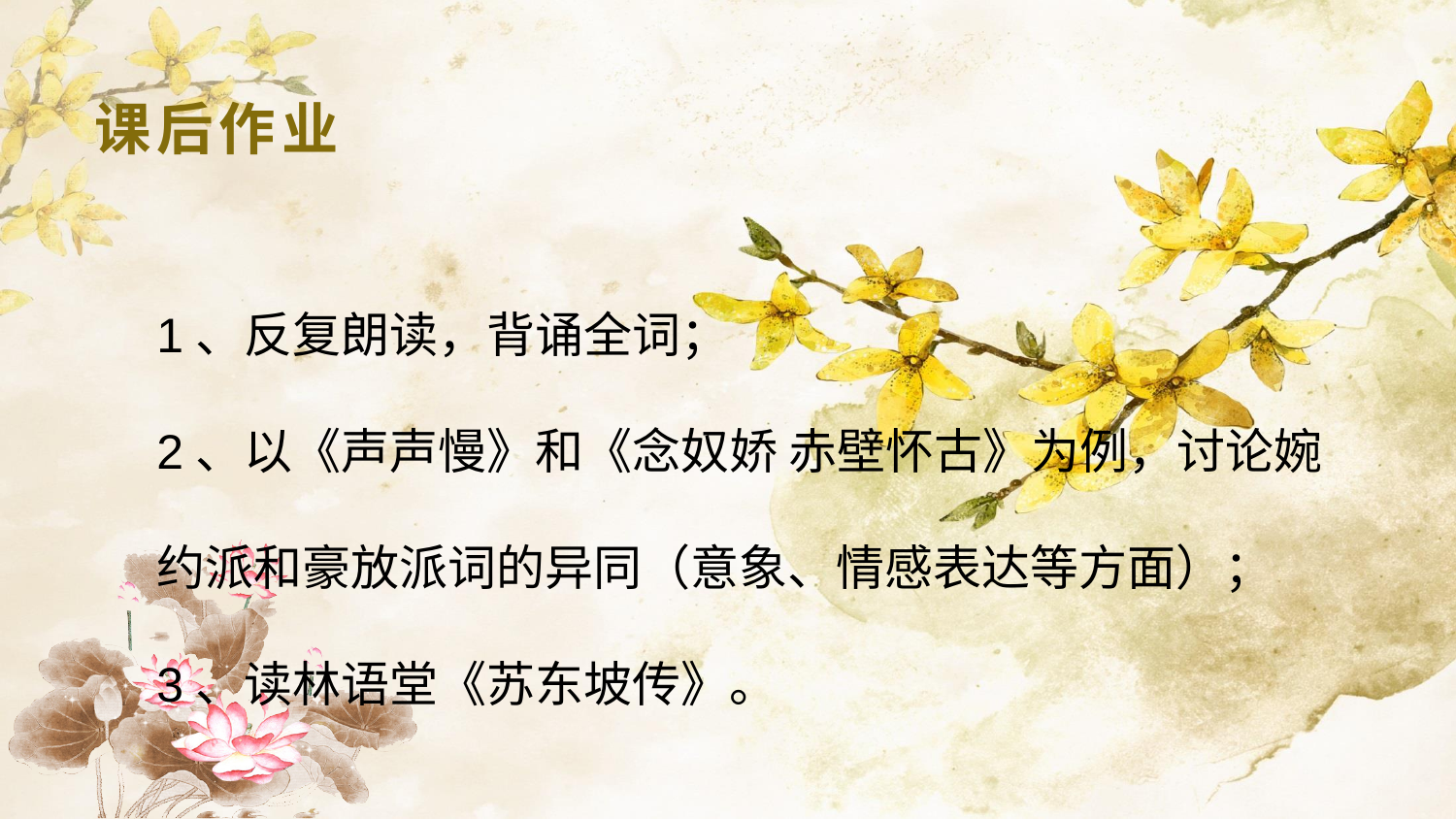

课后作业
1、反复朗读，背诵全词；
2、以《声声慢》和《念奴娇 赤壁怀古》为例，讨论婉约派和豪放派词的异同（意象、情感表达等方面）；
3、读林语堂《苏东坡传》。